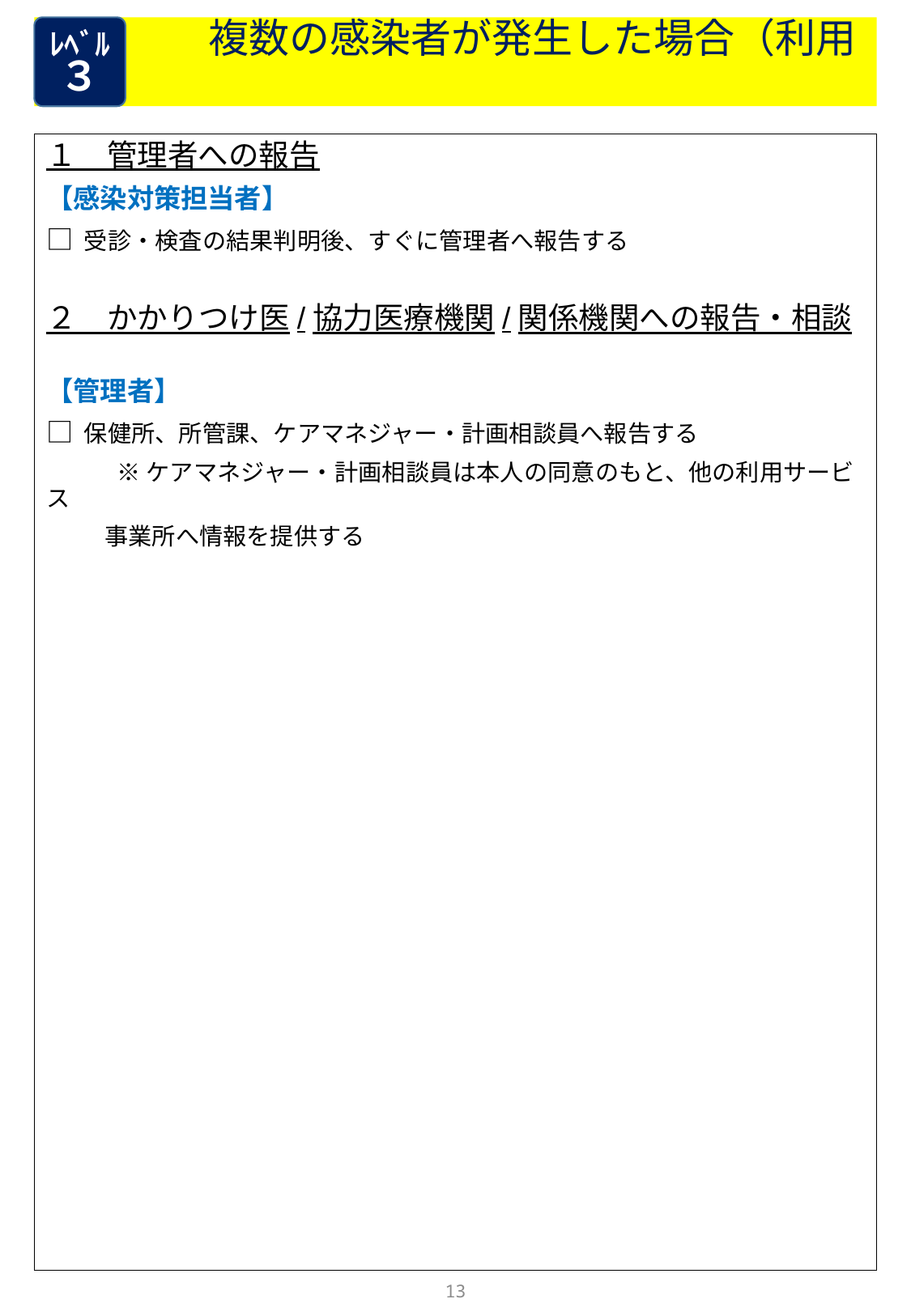

複数の感染者が発生した場合（利用者）
ﾚﾍﾞﾙ
３
１　管理者への報告
【感染対策担当者】
□ 受診・検査の結果判明後、すぐに管理者へ報告する

２　かかりつけ医/協力医療機関/関係機関への報告・相談
【管理者】
□ 保健所、所管課、ケアマネジャー・計画相談員へ報告する
　　　※ ケアマネジャー・計画相談員は本人の同意のもと、他の利用サービス
          事業所へ情報を提供する

13